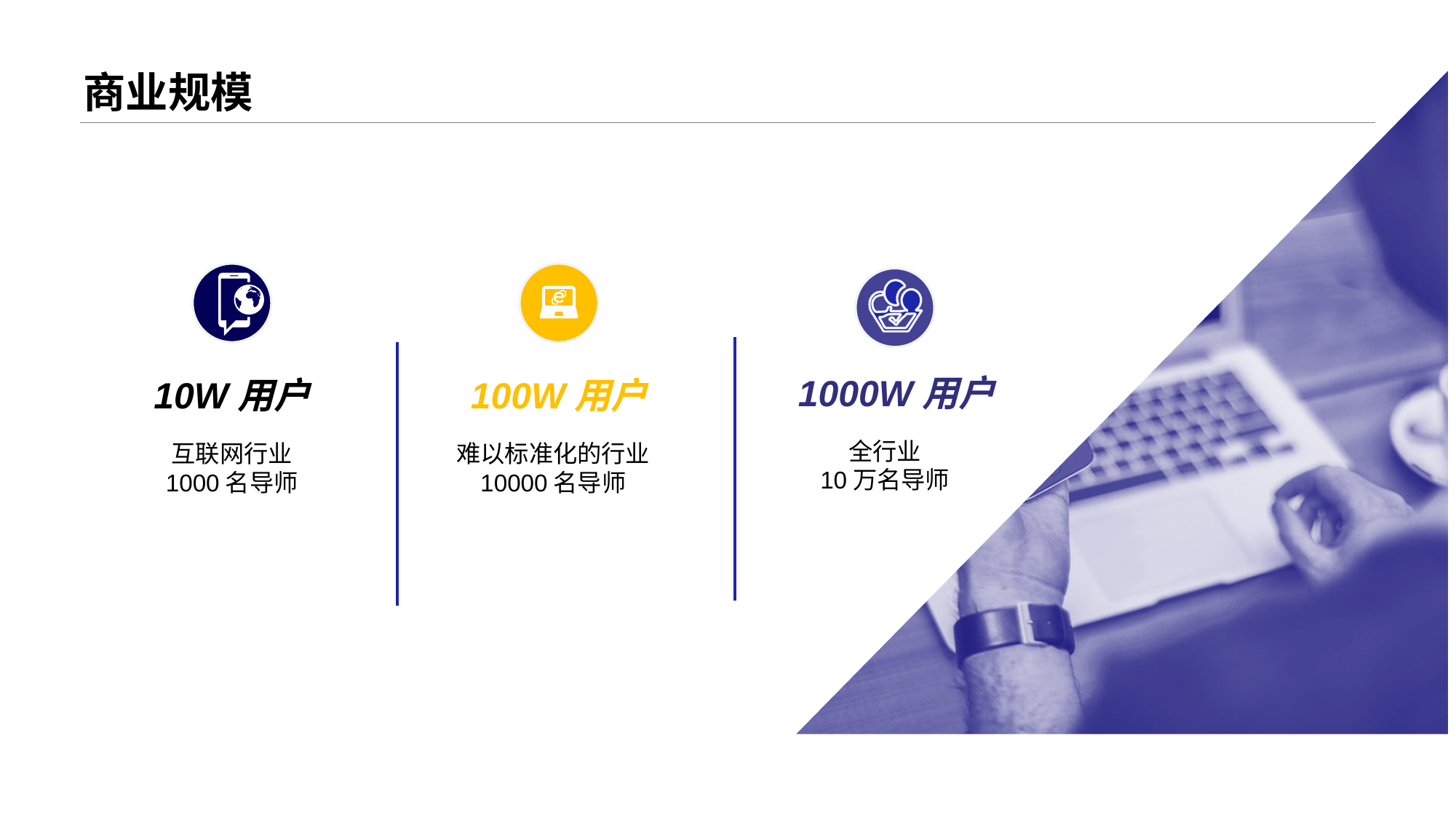

# 商业规模

10W用户
互联网行业
1000名导师

100W用户
难以标准化的行业
10000名导师

1000W用户
全行业
10万名导师